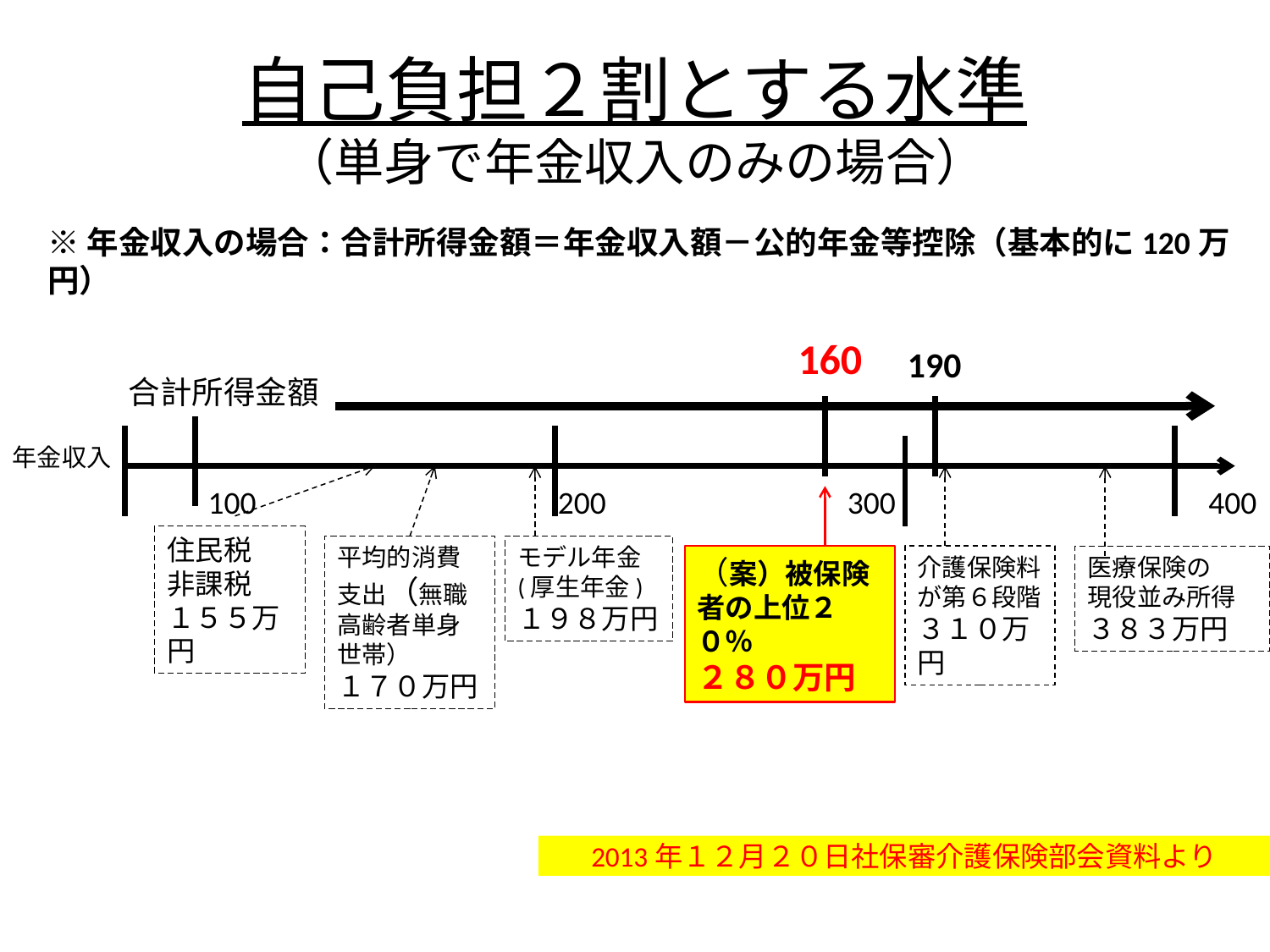

# 自己負担２割とする水準 （単身で年金収入のみの場合）
※年金収入の場合：合計所得金額＝年金収入額－公的年金等控除（基本的に120万円）
160
190
合計所得金額
年金収入
100
200
300
400
住民税
非課税
１５５万円
平均的消費支出（無職高齢者単身世帯）
１７０万円
モデル年金
(厚生年金)
１９８万円
（案）被保険者の上位２０％
２８０万円
介護保険料
が第６段階
３１０万円
医療保険の
現役並み所得
３８３万円
2013年１２月２０日社保審介護保険部会資料より